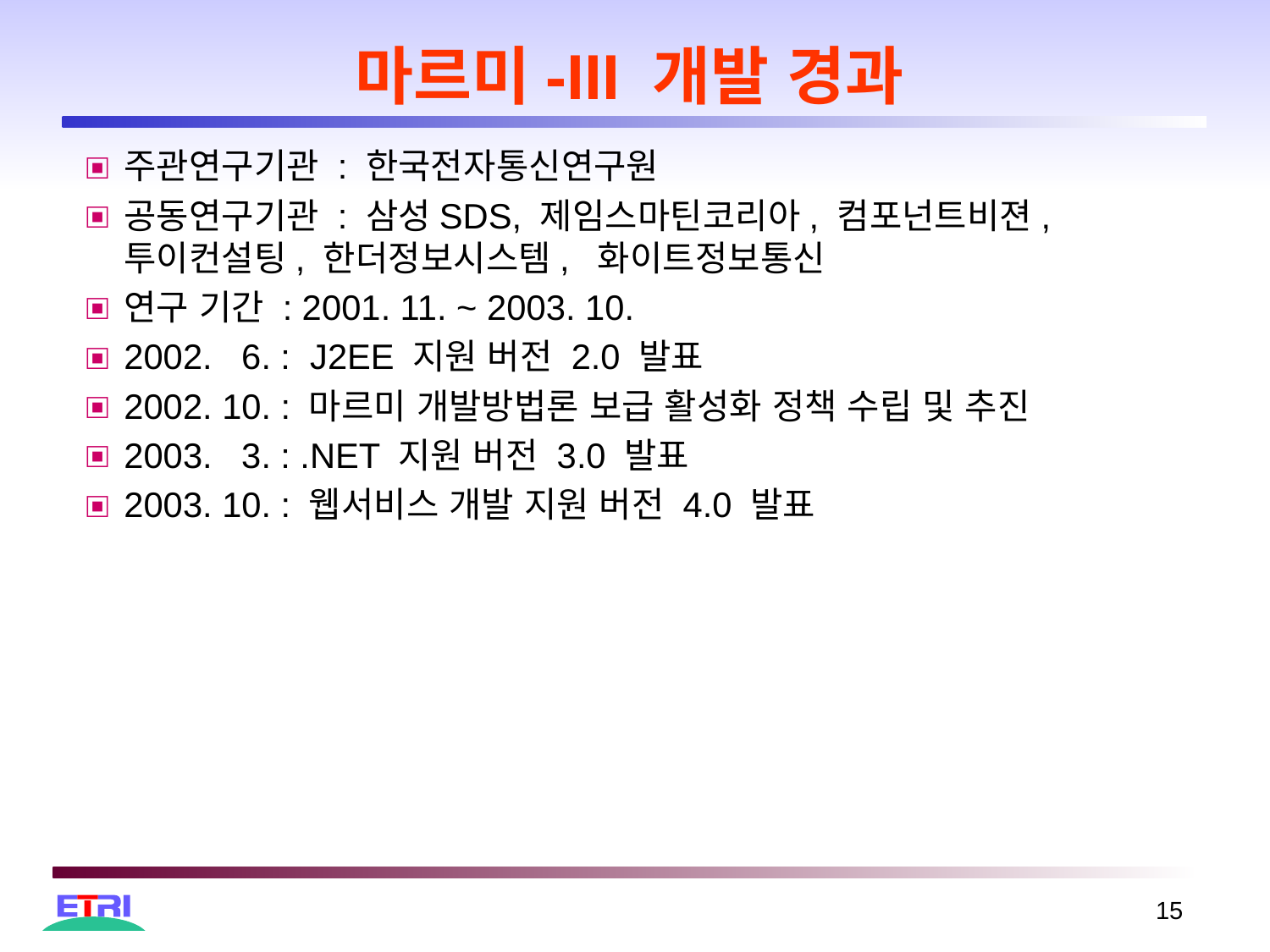

# 마르미-III 개발 경과
주관연구기관 : 한국전자통신연구원
공동연구기관 : 삼성SDS, 제임스마틴코리아, 컴포넌트비젼, 투이컨설팅, 한더정보시스템,  화이트정보통신
연구 기간 : 2001. 11. ~ 2003. 10.
2002.   6. :  J2EE 지원 버전 2.0 발표
2002. 10. : 마르미 개발방법론 보급 활성화 정책 수립 및 추진
2003.   3. : .NET 지원 버전 3.0 발표
2003. 10. : 웹서비스 개발 지원 버전 4.0 발표

15